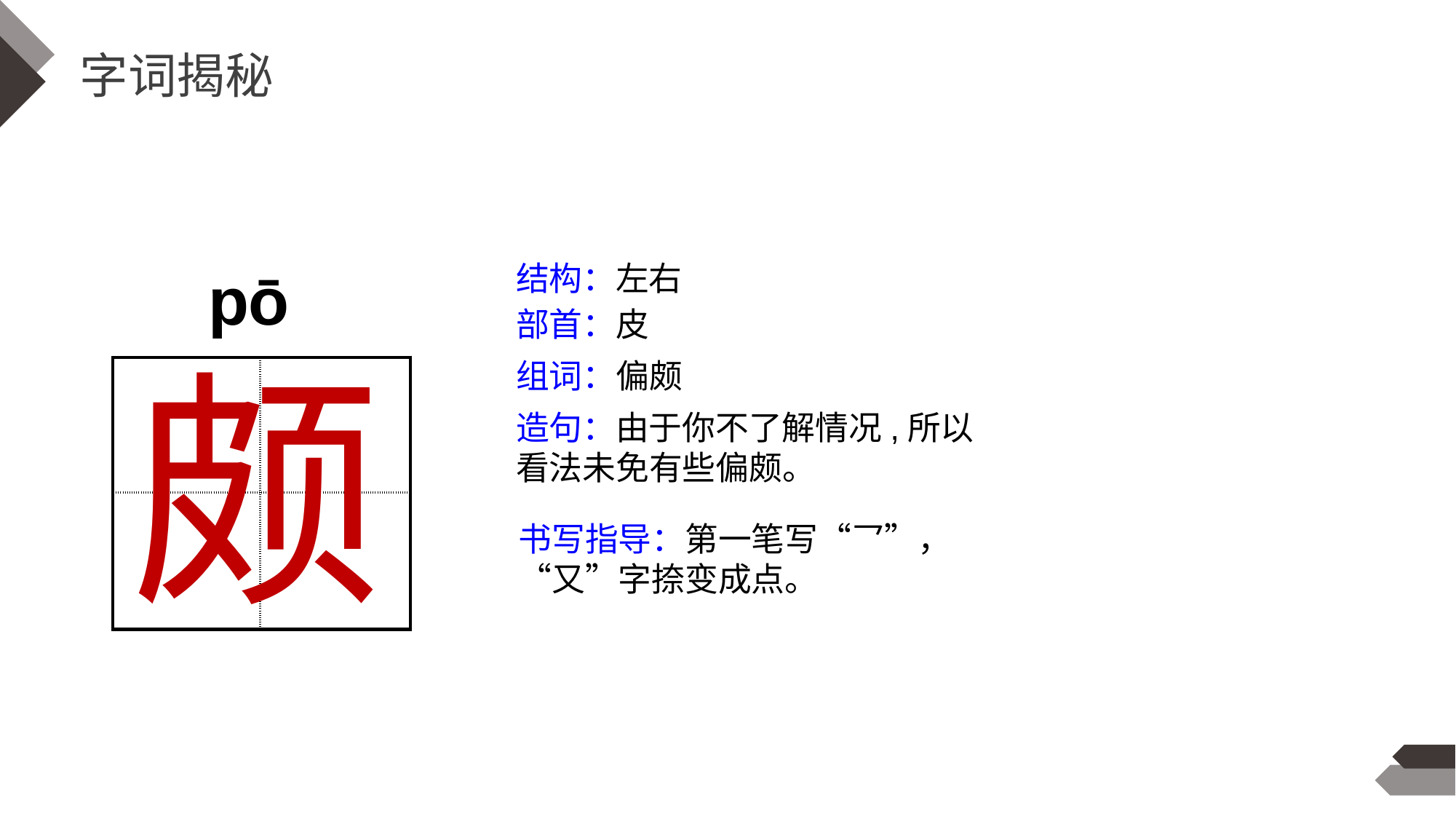

字词揭秘
结构：左右
pō
部首：皮
颇
组词：偏颇
|  |  |
| --- | --- |
|  |  |
造句：由于你不了解情况,所以看法未免有些偏颇。

书写指导：第一笔写“乛”，“又”字捺变成点。